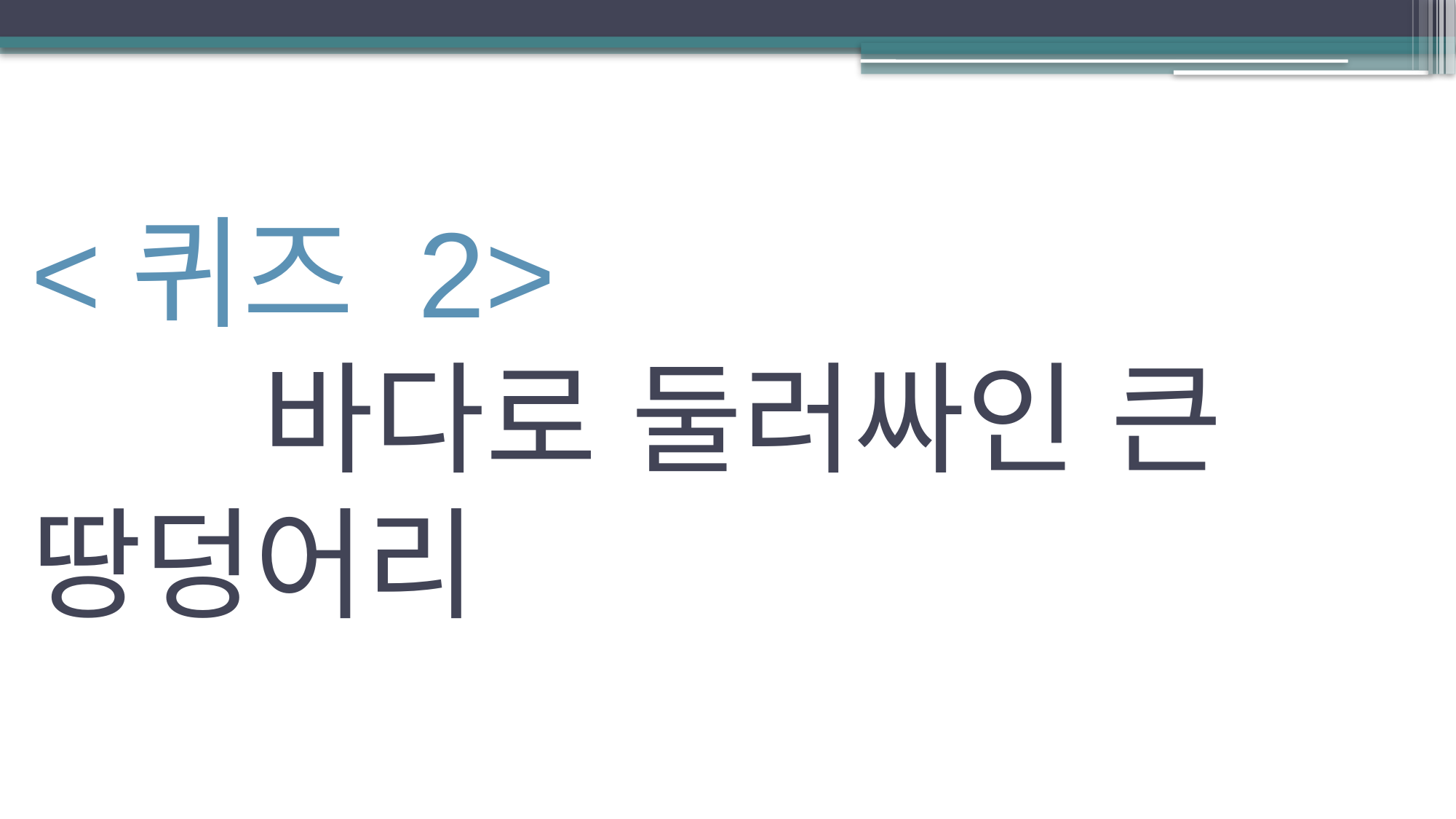

# <퀴즈 2> 바다로 둘러싸인 큰 땅덩어리